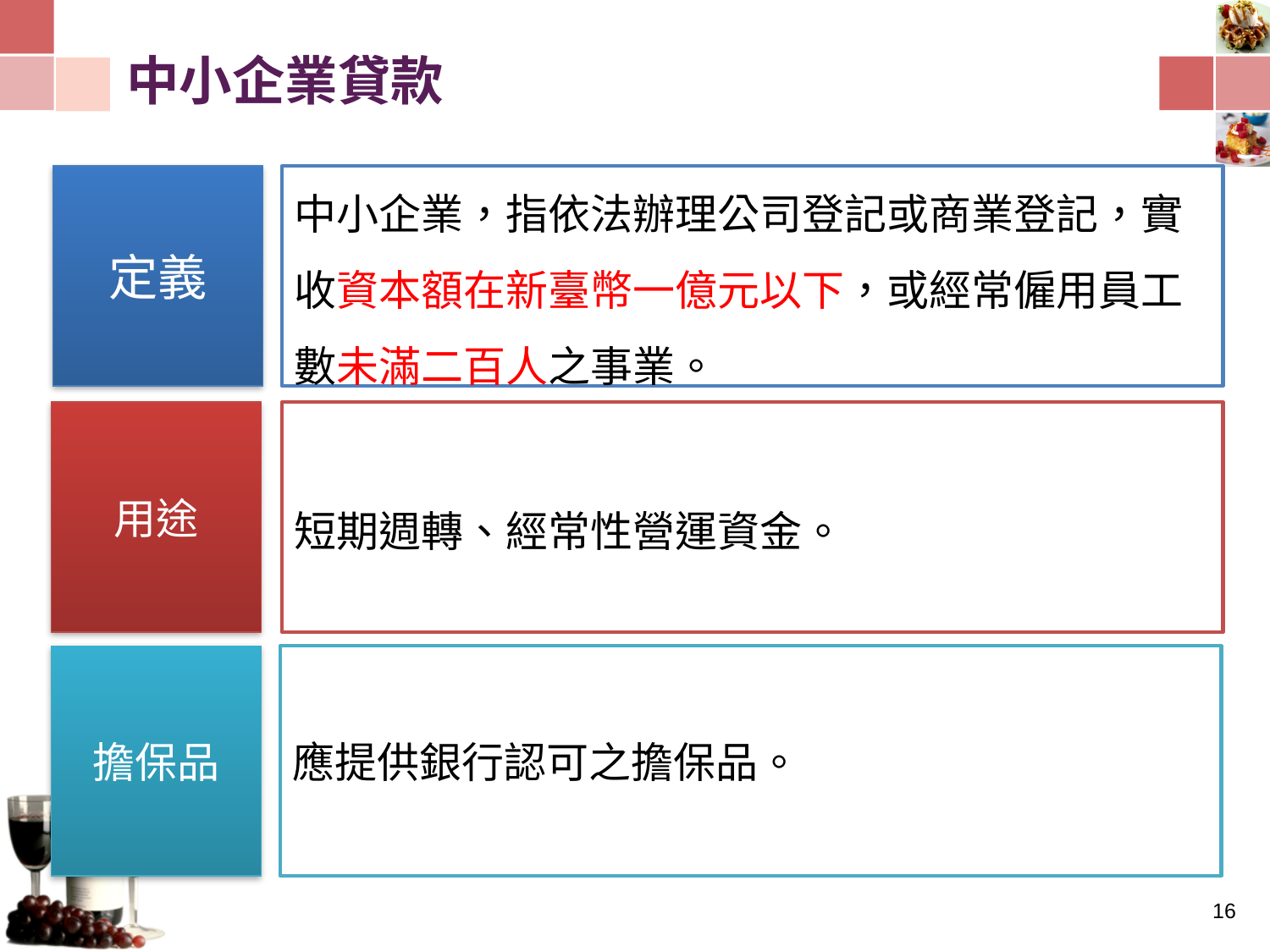

# 中小企業貸款
定義
中小企業，指依法辦理公司登記或商業登記，實收資本額在新臺幣一億元以下，或經常僱用員工數未滿二百人之事業。
用途
短期週轉、經常性營運資金。
擔保品
應提供銀行認可之擔保品。
16